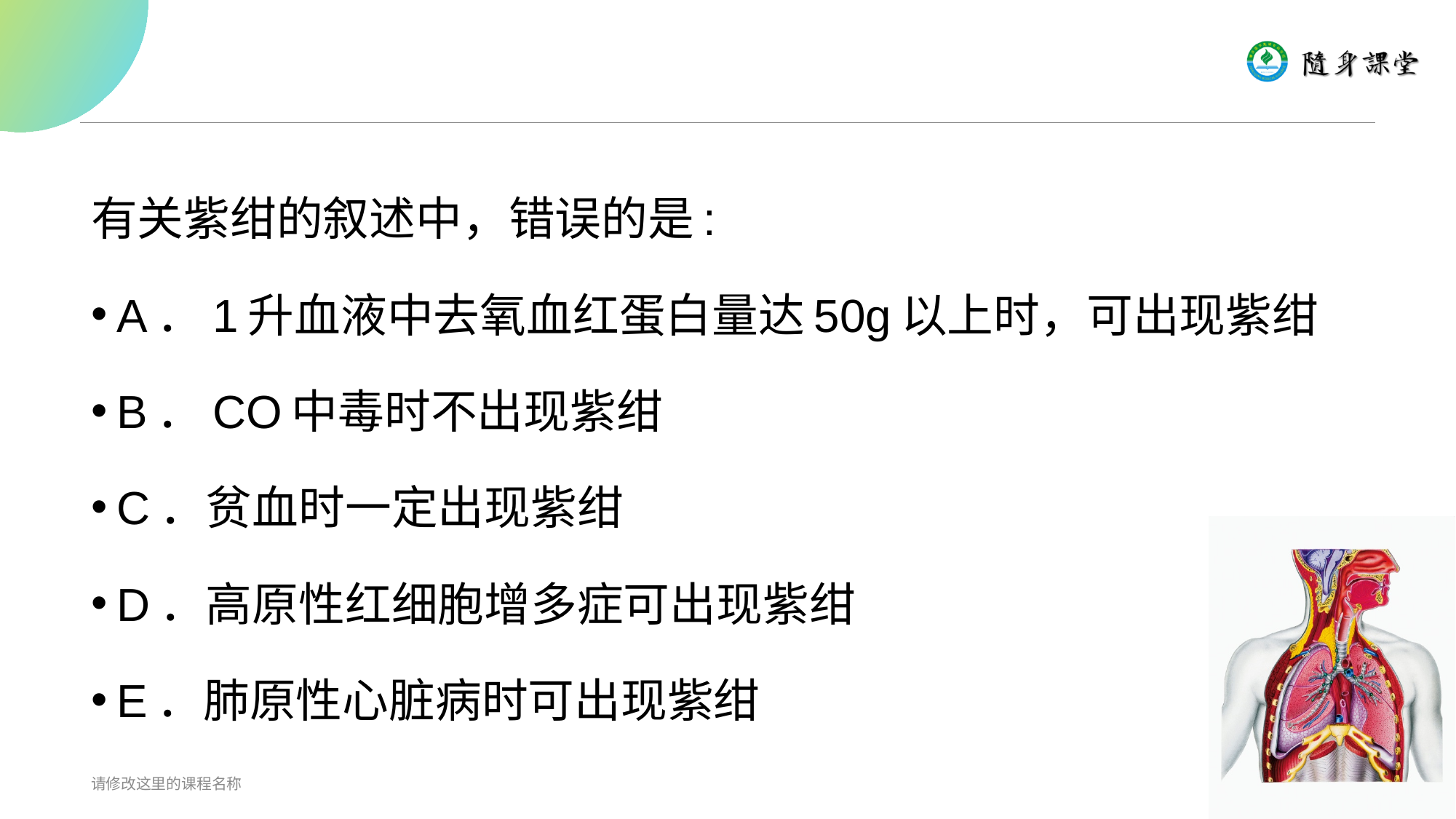

#
有关紫绀的叙述中，错误的是:
A．1升血液中去氧血红蛋白量达50g以上时，可出现紫绀
B．CO中毒时不出现紫绀
C．贫血时一定出现紫绀
D．高原性红细胞增多症可出现紫绀
E．肺原性心脏病时可出现紫绀
请修改这里的课程名称
74